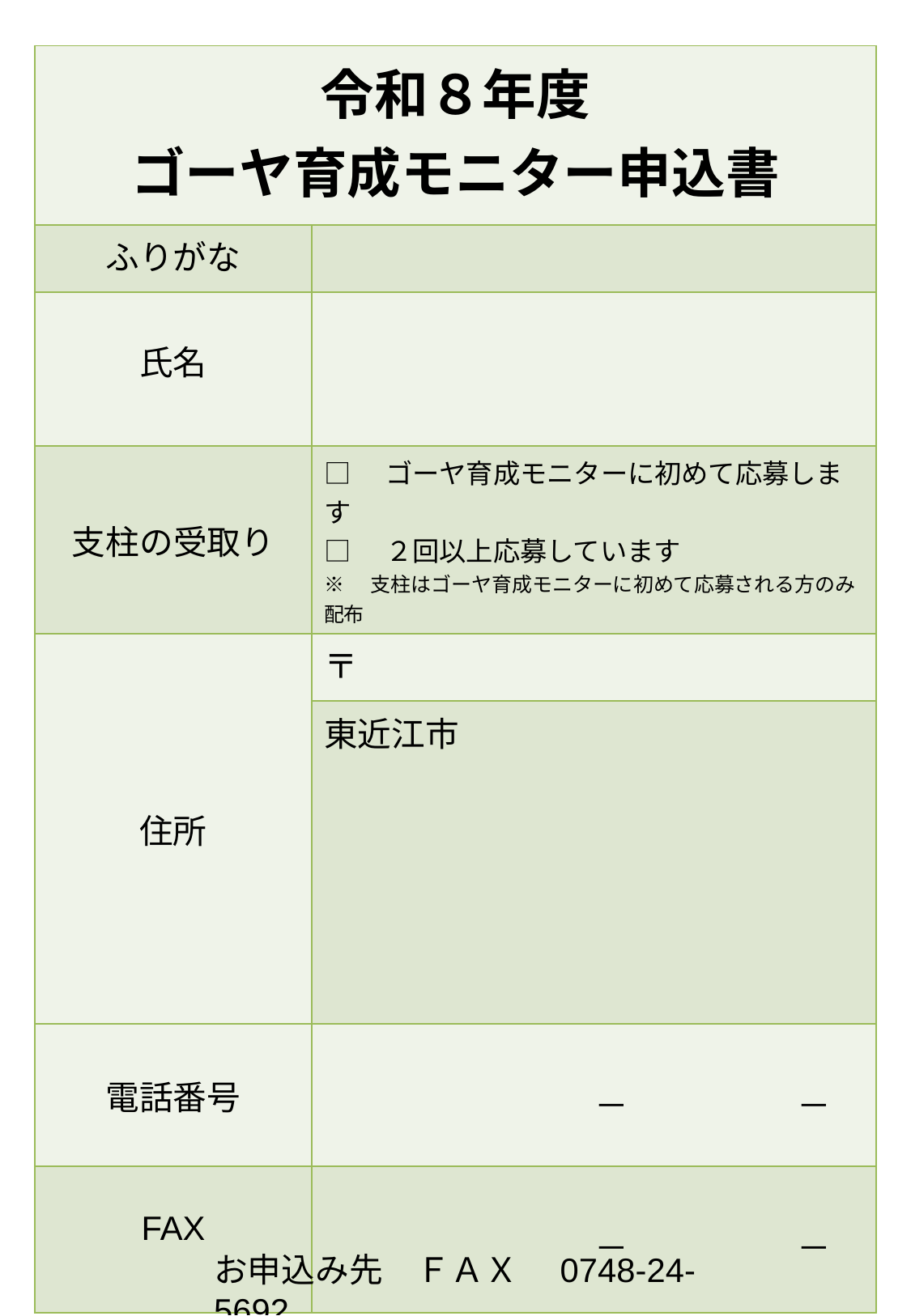

| 令和８年度 ゴーヤ育成モニター申込書 |  |
| --- | --- |
| ふりがな |  |
| 氏名 |  |
| 支柱の受取り | □　ゴーヤ育成モニターに初めて応募します □　２回以上応募しています ※　支柱はゴーヤ育成モニターに初めて応募される方のみ配布 |
| 住所 | 〒 |
|  | 東近江市 |
| 電話番号 | －　　　　　－ |
| FAX | －　　　　　－ |
お申込み先　ＦＡＸ　0748-24-5692